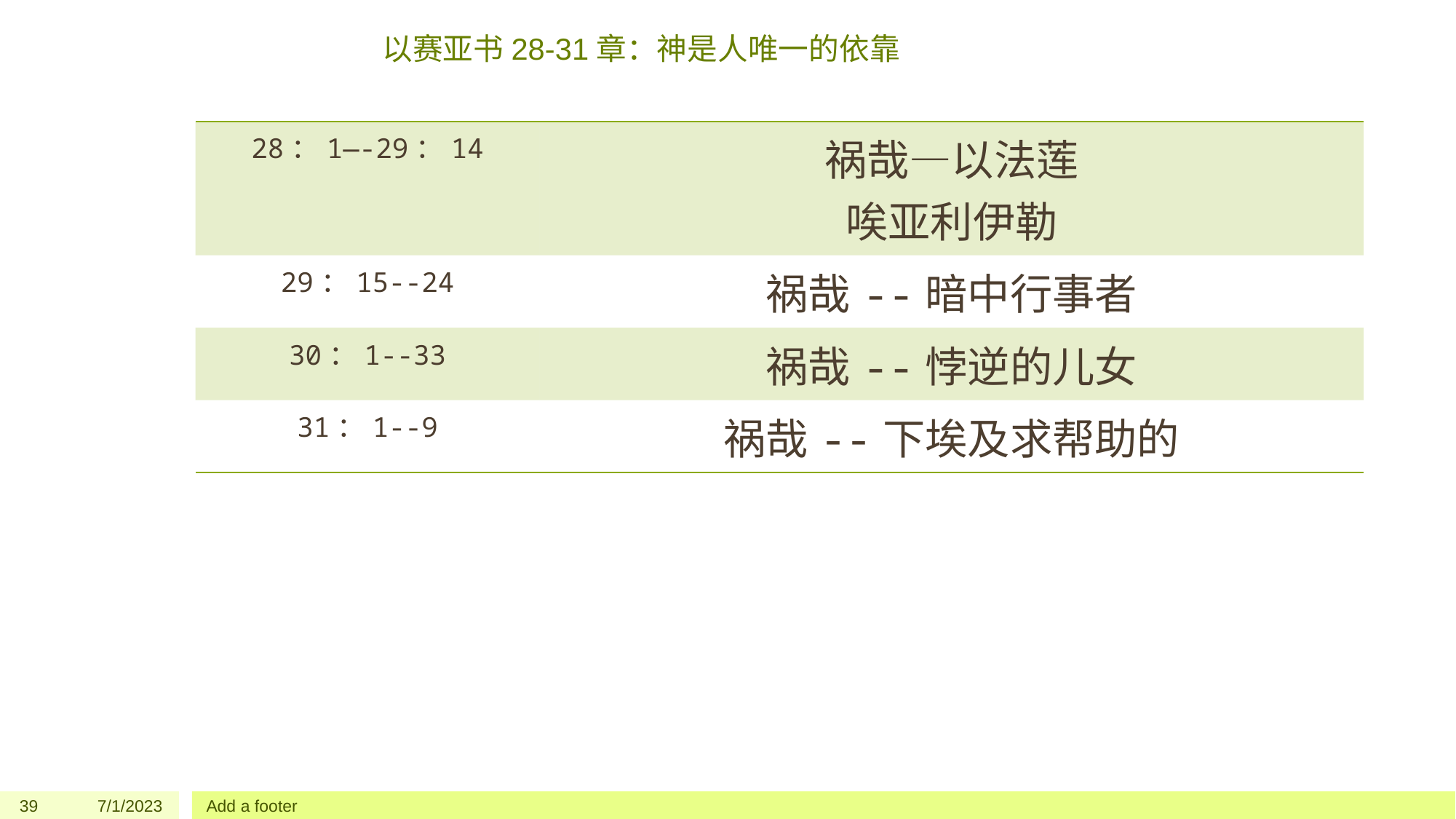

# 以赛亚书28-31章：神是人唯一的依靠
| 28：1—-29：14 | 祸哉—以法莲 唉亚利伊勒 |
| --- | --- |
| 29：15--24 | 祸哉--暗中行事者 |
| 30：1--33 | 祸哉--悖逆的儿女 |
| 31：1--9 | 祸哉--下埃及求帮助的 |
39
7/1/2023
Add a footer